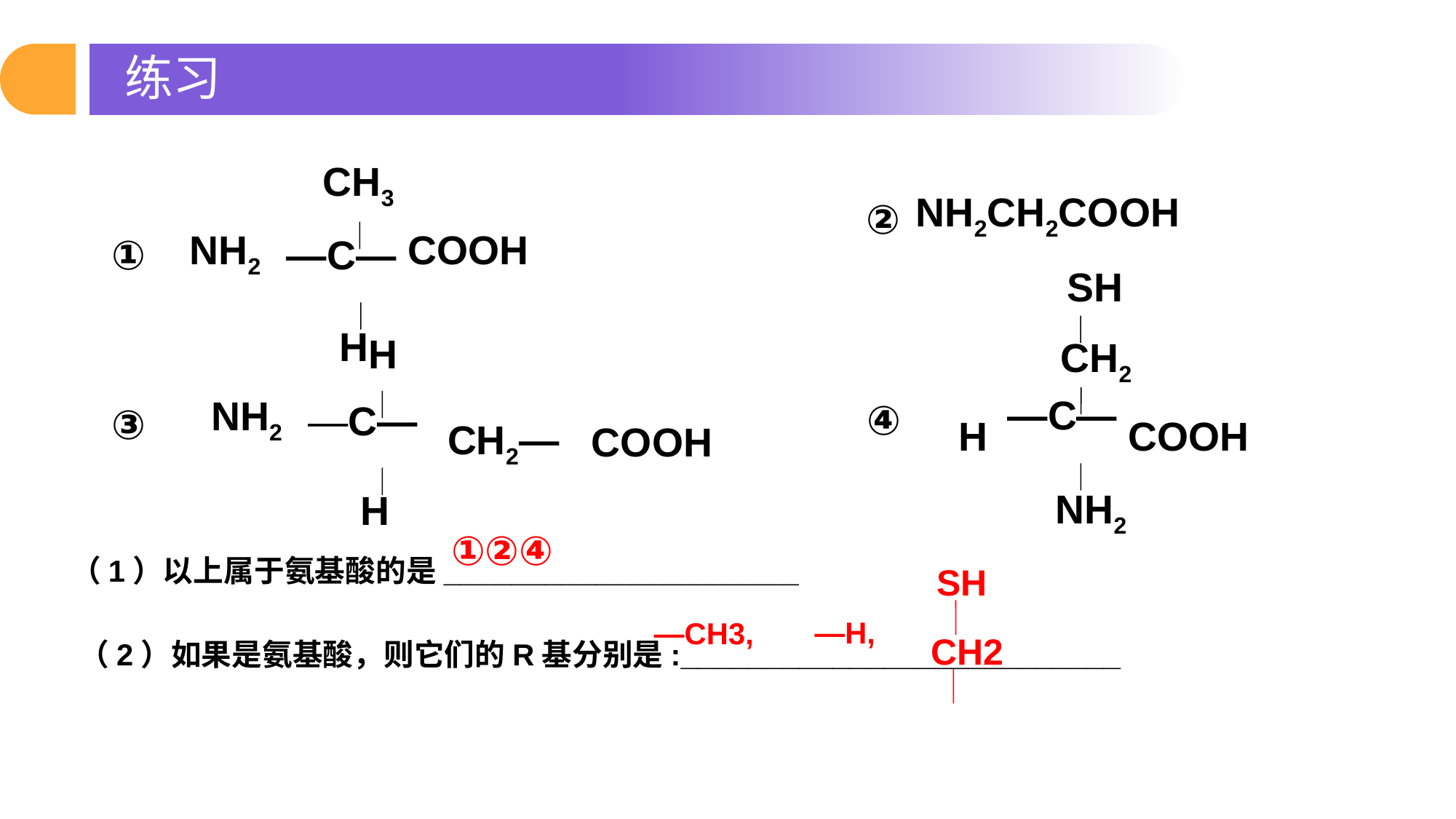

练习

—C—

CH3
NH2
COOH
H
NH2CH2COOH

②
①
SH

—C—

CH2
H
COOH
NH2

—C—

H
NH2
CH2—
COOH
H
④
③
①②④
（1）以上属于氨基酸的是_____________________
SH

CH2

—H,
—CH3,
（2）如果是氨基酸，则它们的R基分别是:__________________________